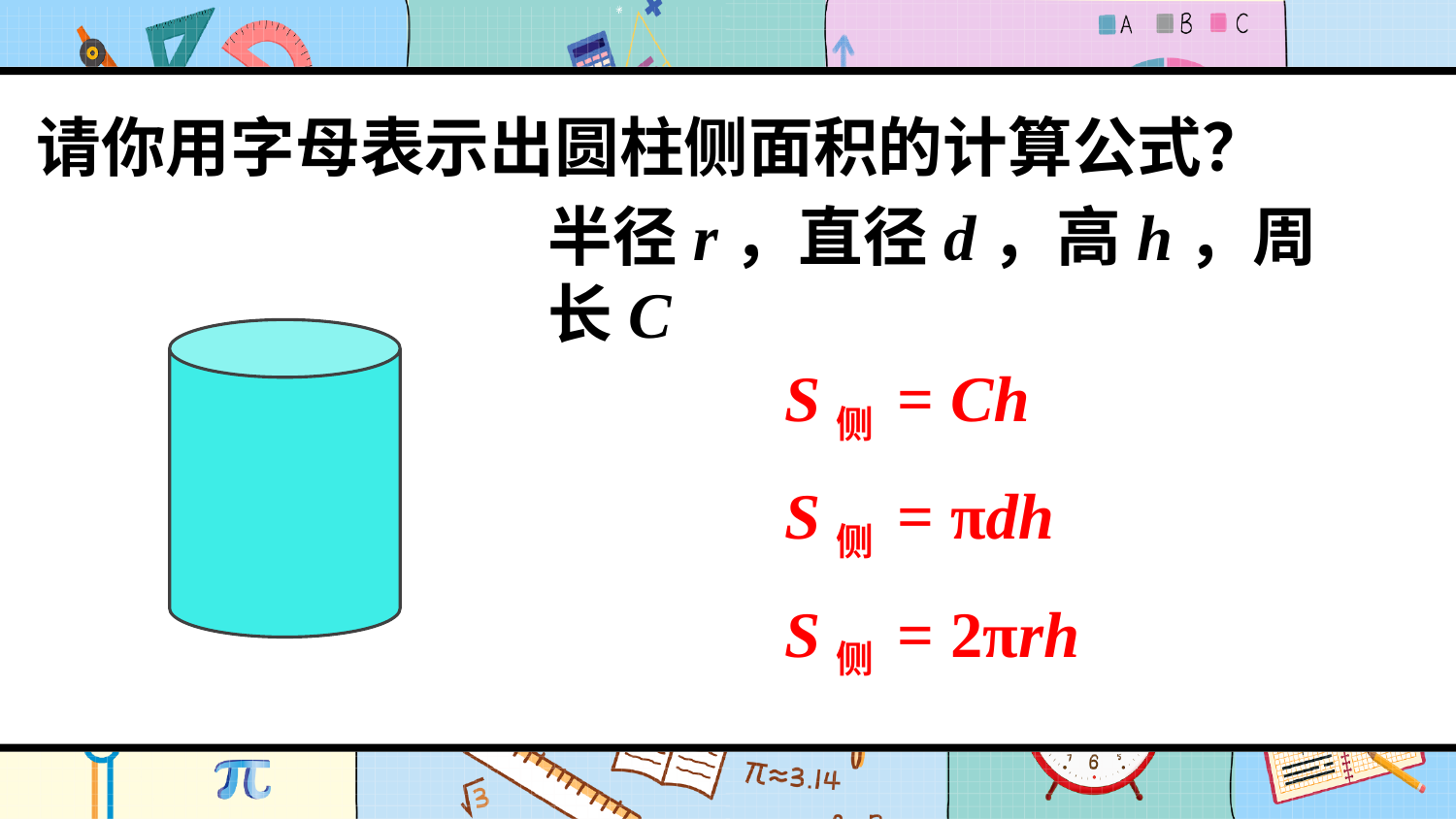

请你用字母表示出圆柱侧面积的计算公式？
半径r，直径d，高h，周长C

S侧 = Ch
S侧 = πdh
S侧 = 2πrh